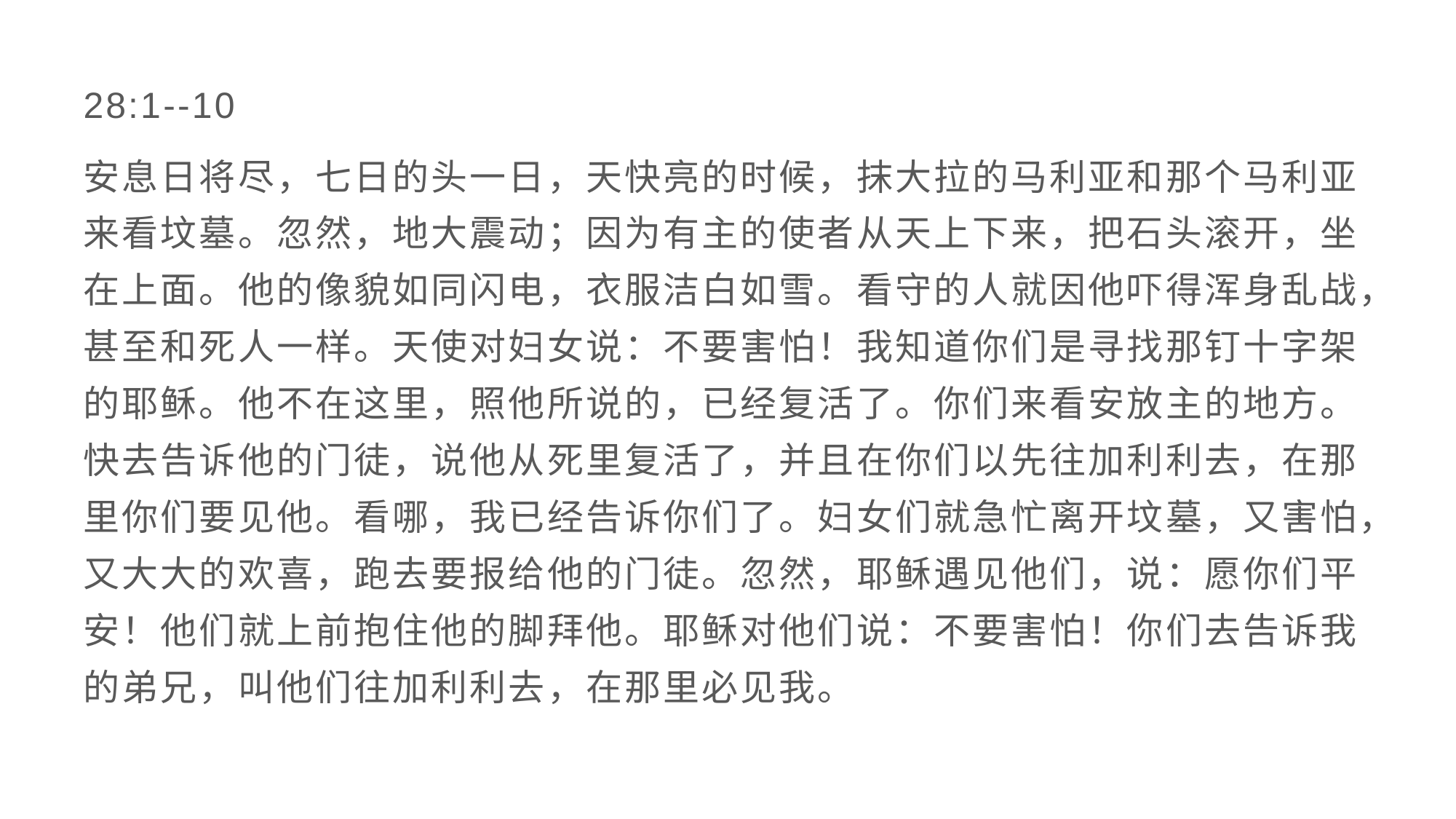

28:1--10
安息日将尽，七日的头一日，天快亮的时候，抹大拉的马利亚和那个马利亚来看坟墓。忽然，地大震动；因为有主的使者从天上下来，把石头滚开，坐在上面。他的像貌如同闪电，衣服洁白如雪。看守的人就因他吓得浑身乱战，甚至和死人一样。天使对妇女说：不要害怕！我知道你们是寻找那钉十字架的耶稣。他不在这里，照他所说的，已经复活了。你们来看安放主的地方。快去告诉他的门徒，说他从死里复活了，并且在你们以先往加利利去，在那里你们要见他。看哪，我已经告诉你们了。妇女们就急忙离开坟墓，又害怕，又大大的欢喜，跑去要报给他的门徒。忽然，耶稣遇见他们，说：愿你们平安！他们就上前抱住他的脚拜他。耶稣对他们说：不要害怕！你们去告诉我的弟兄，叫他们往加利利去，在那里必见我。